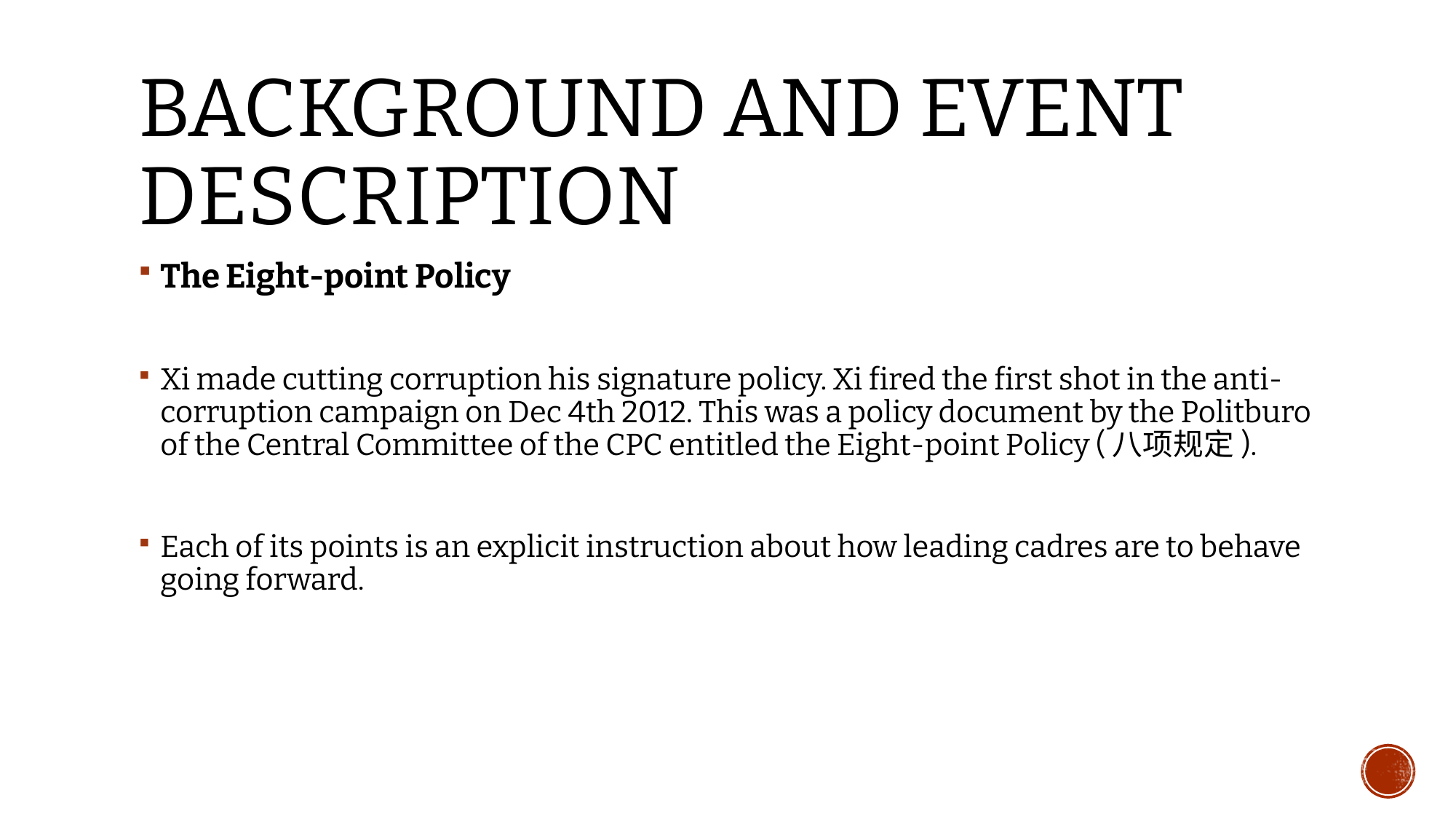

# Background and Event Description
The Eight-point Policy

Xi made cutting corruption his signature policy. Xi fired the first shot in the anti-corruption campaign on Dec 4th 2012. This was a policy document by the Politburo of the Central Committee of the CPC entitled the Eight-point Policy (八项规定).

Each of its points is an explicit instruction about how leading cadres are to behave going forward.